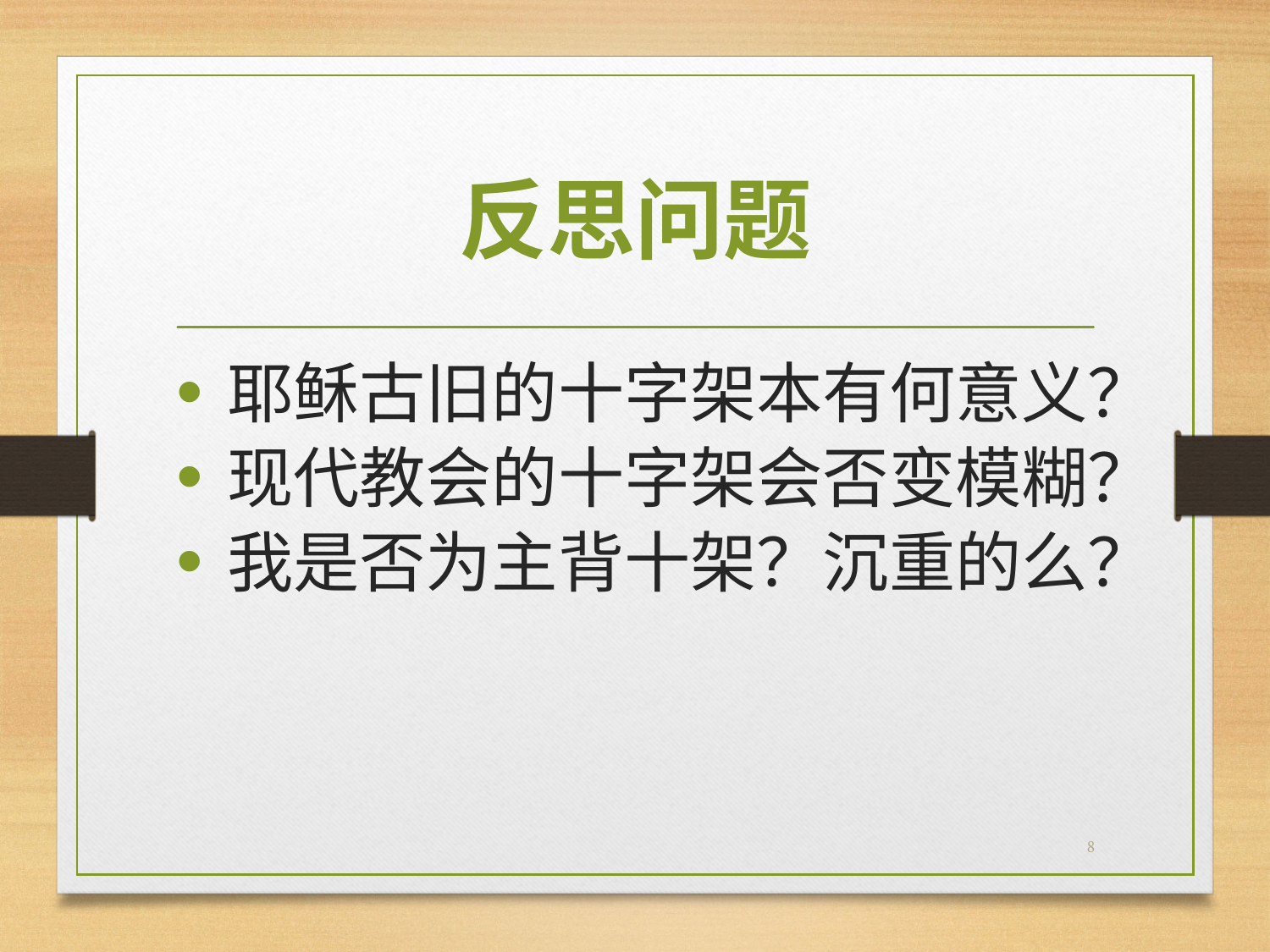

# 反思问题
耶稣古旧的十字架本有何意义？
现代教会的十字架会否变模糊？
我是否为主背十架？沉重的么？
8